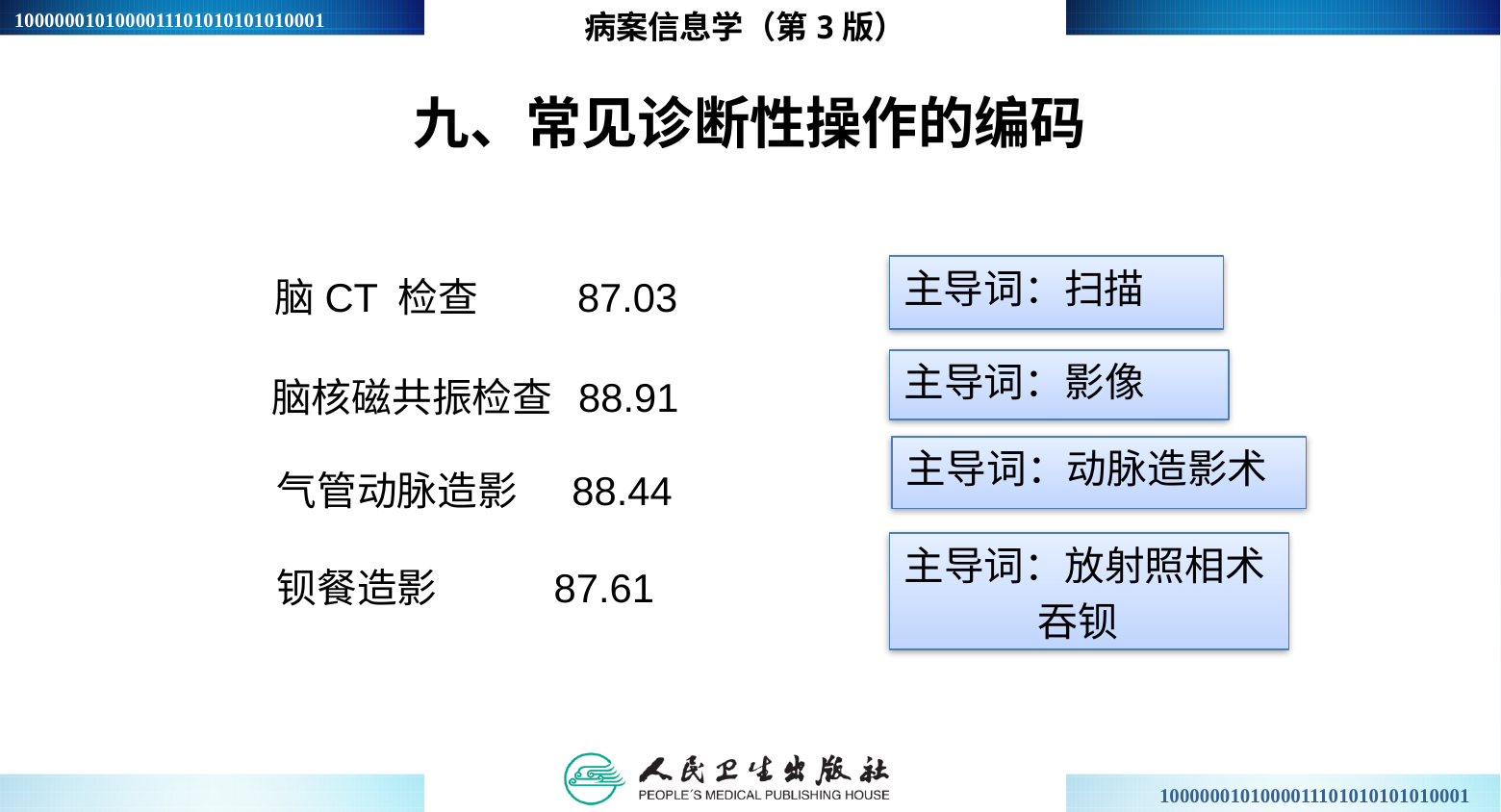

病案信息学（第3版）
# 九、常见诊断性操作的编码
主导词：扫描
脑CT 检查          87.03
脑核磁共振检查 88.91
主导词：影像
主导词：动脉造影术
气管动脉造影     88.44
主导词：放射照相术
              吞钡

钡餐造影            87.61